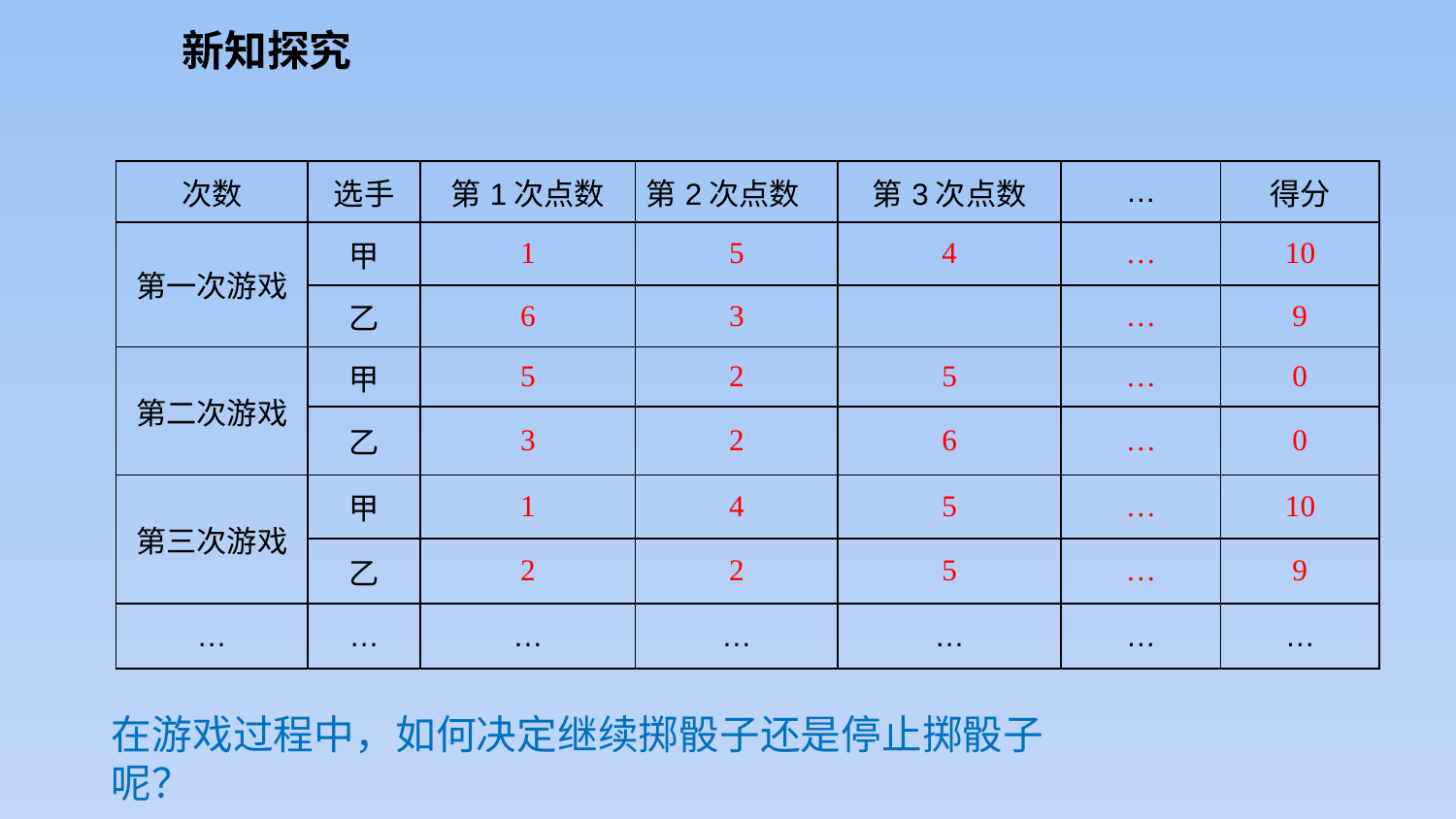

新知探究
| 次数 | 选手 | 第1次点数 | 第2次点数 | 第3次点数 | … | 得分 |
| --- | --- | --- | --- | --- | --- | --- |
| 第一次游戏 | 甲 | 1 | 5 | 4 | … | 10 |
|  | 乙 | 6 | 3 |  | … | 9 |
| 第二次游戏 | 甲 | 5 | 2 | 5 | … | 0 |
|  | 乙 | 3 | 2 | 6 | … | 0 |
| 第三次游戏 | 甲 | 1 | 4 | 5 | … | 10 |
|  | 乙 | 2 | 2 | 5 | … | 9 |
| … | … | … | … | … | … | … |
在游戏过程中，如何决定继续掷骰子还是停止掷骰子呢？